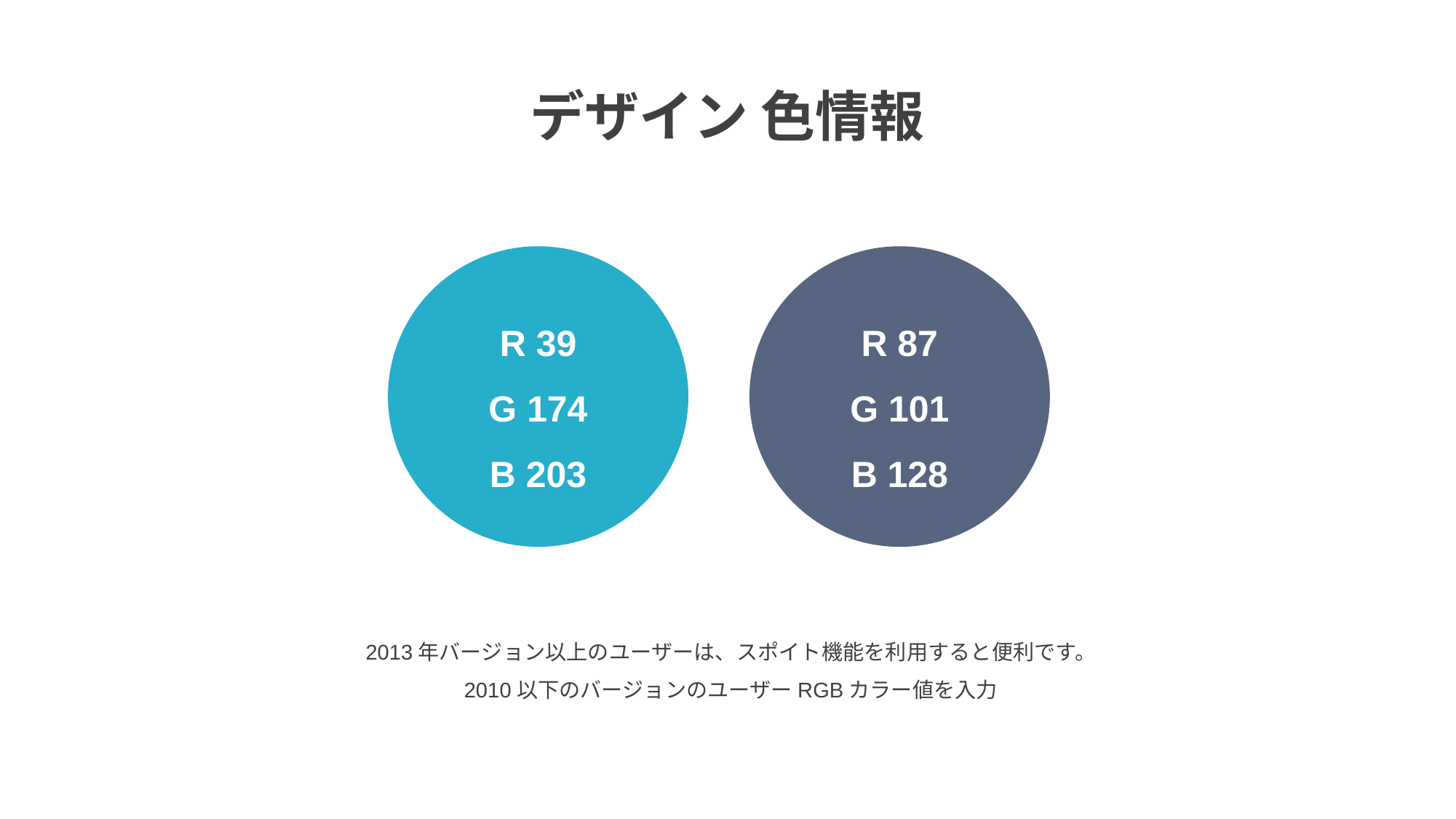

デザイン 色情報
R 39
G 174
B 203
R 87
G 101
B 128
2013年バージョン以上のユーザーは、スポイト機能を利用すると便利です。
2010以下のバージョンのユーザーRGBカラー値を入力